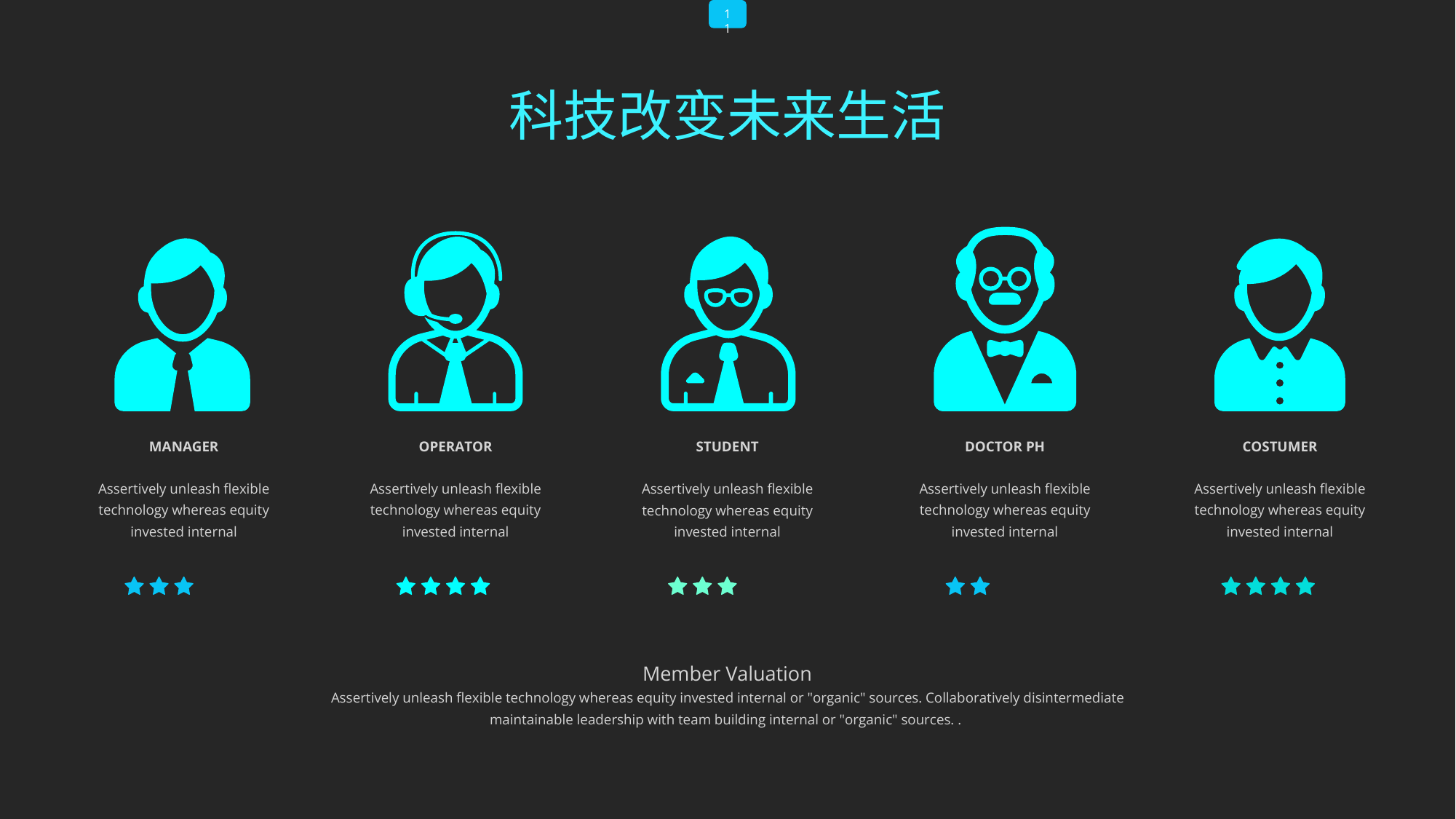

11
科技改变未来生活

MANAGER

Assertively unleash flexible technology whereas equity invested internal
OPERATOR

Assertively unleash flexible technology whereas equity invested internal
DOCTOR PH

Assertively unleash flexible technology whereas equity invested internal
COSTUMER

Assertively unleash flexible technology whereas equity invested internal
STUDENT

Assertively unleash flexible technology whereas equity invested internal

Member Valuation
Assertively unleash flexible technology whereas equity invested internal or "organic" sources. Collaboratively disintermediate maintainable leadership with team building internal or "organic" sources. .